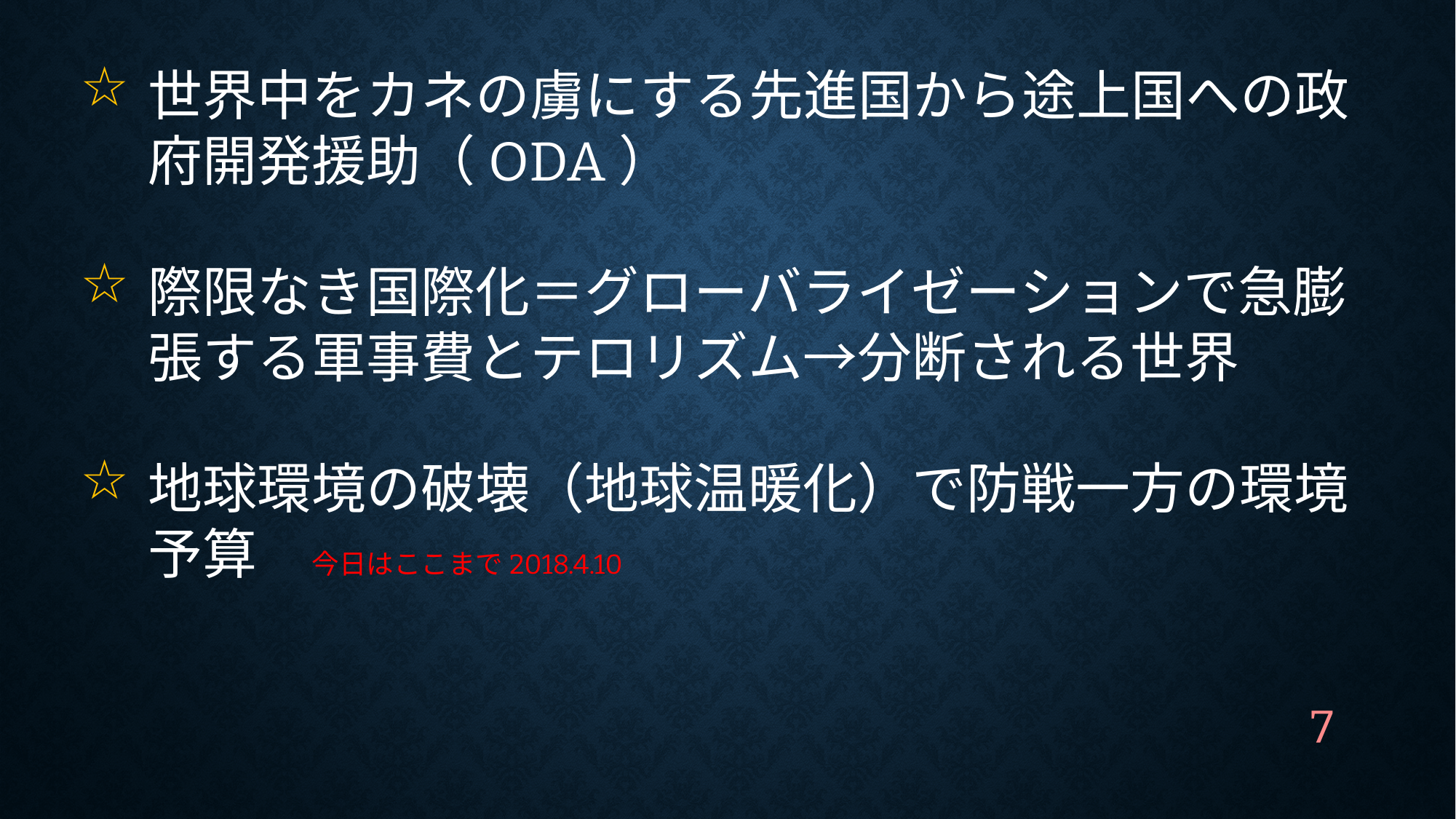

世界中をカネの虜にする先進国から途上国への政府開発援助（ODA）

際限なき国際化＝グローバライゼーションで急膨張する軍事費とテロリズム→分断される世界

地球環境の破壊（地球温暖化）で防戦一方の環境予算　今日はここまで2018.4.10

7